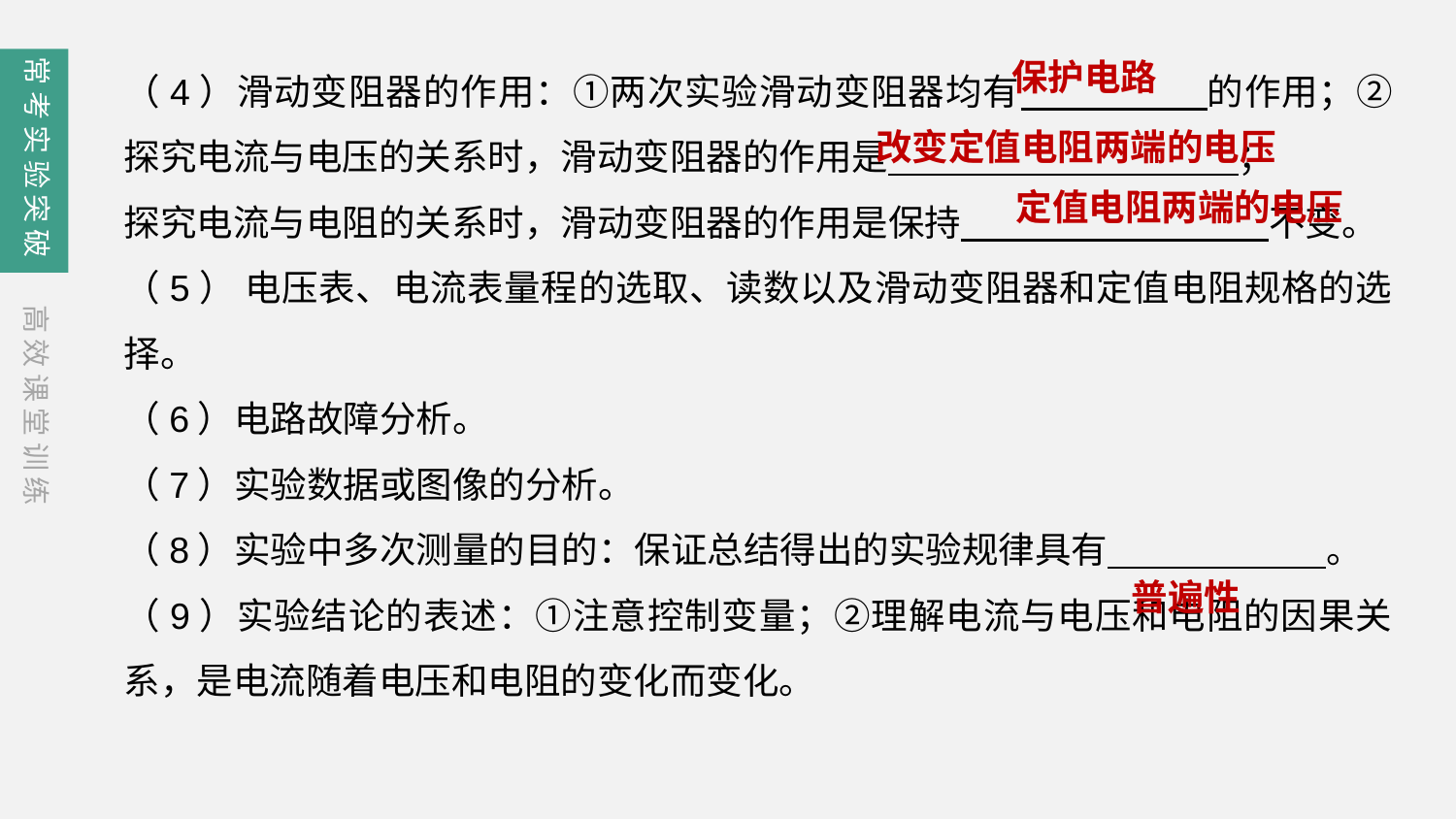

（4）滑动变阻器的作用：①两次实验滑动变阻器均有　　　　　的作用；②探究电流与电压的关系时，滑动变阻器的作用是　                                      ；
探究电流与电阻的关系时，滑动变阻器的作用是保持　　　　  　　　　不变。
（5） 电压表、电流表量程的选取、读数以及滑动变阻器和定值电阻规格的选择。
（6）电路故障分析。
（7）实验数据或图像的分析。
（8）实验中多次测量的目的：保证总结得出的实验规律具有　　　　　　。
（9）实验结论的表述：①注意控制变量；②理解电流与电压和电阻的因果关系，是电流随着电压和电阻的变化而变化。
常考实验突破

保护电路
改变定值电阻两端的电压
定值电阻两端的电压
高效课堂训练
普遍性